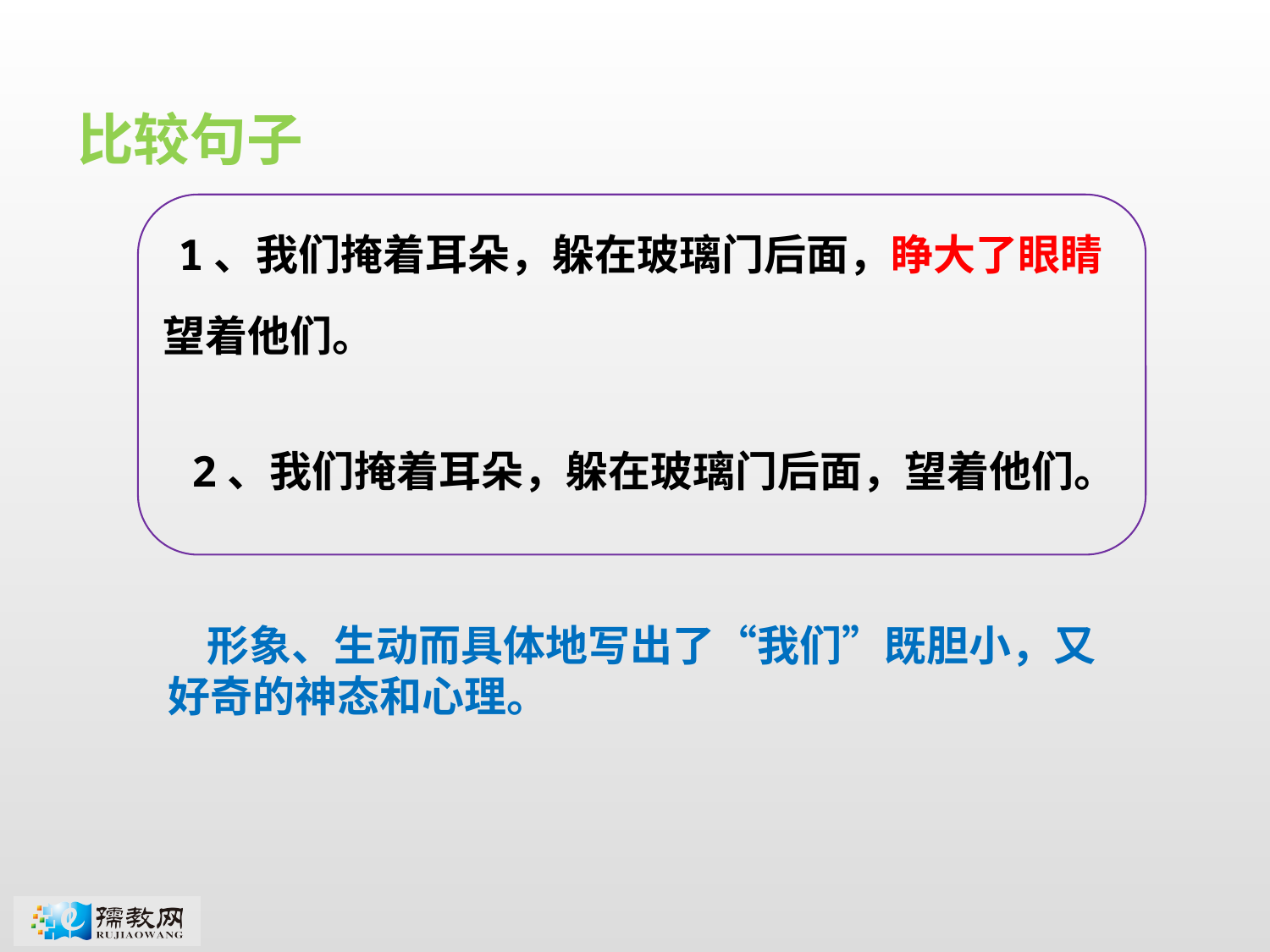

比较句子

 1、我们掩着耳朵，躲在玻璃门后面，睁大了眼睛望着他们。
2、我们掩着耳朵，躲在玻璃门后面，望着他们。
   形象、生动而具体地写出了“我们”既胆小，又好奇的神态和心理。